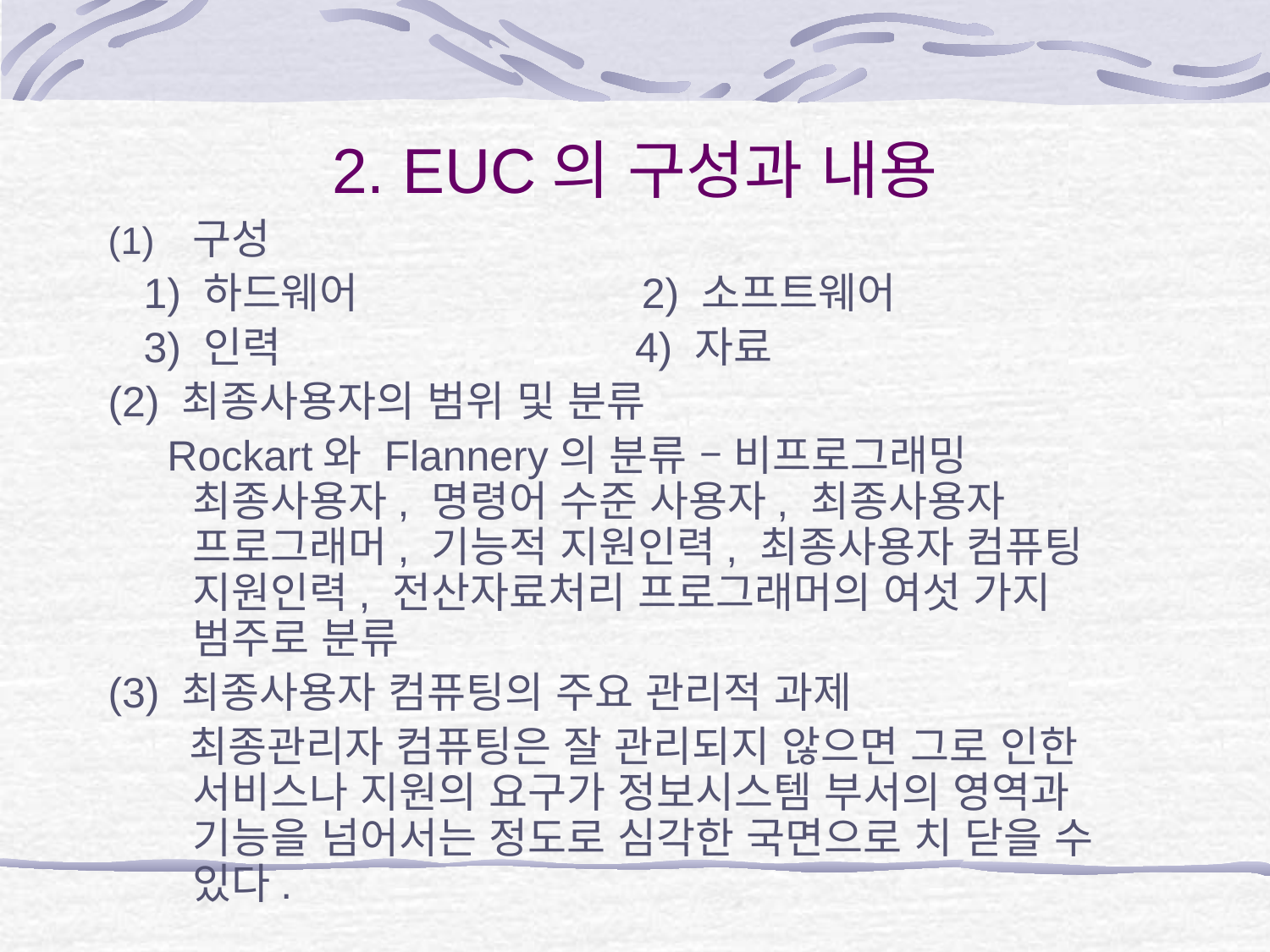

# 2. EUC의 구성과 내용
구성
   1) 하드웨어                       2) 소프트웨어
   3) 인력                             4) 자료
(2) 최종사용자의 범위 및 분류
     Rockart와 Flannery의 분류 – 비프로그래밍 최종사용자, 명령어 수준 사용자, 최종사용자 프로그래머, 기능적 지원인력, 최종사용자 컴퓨팅 지원인력, 전산자료처리 프로그래머의 여섯 가지 범주로 분류
(3) 최종사용자 컴퓨팅의 주요 관리적 과제
      최종관리자 컴퓨팅은 잘 관리되지 않으면 그로 인한 서비스나 지원의 요구가 정보시스템 부서의 영역과 기능을 넘어서는 정도로 심각한 국면으로 치 닫을 수 있다.